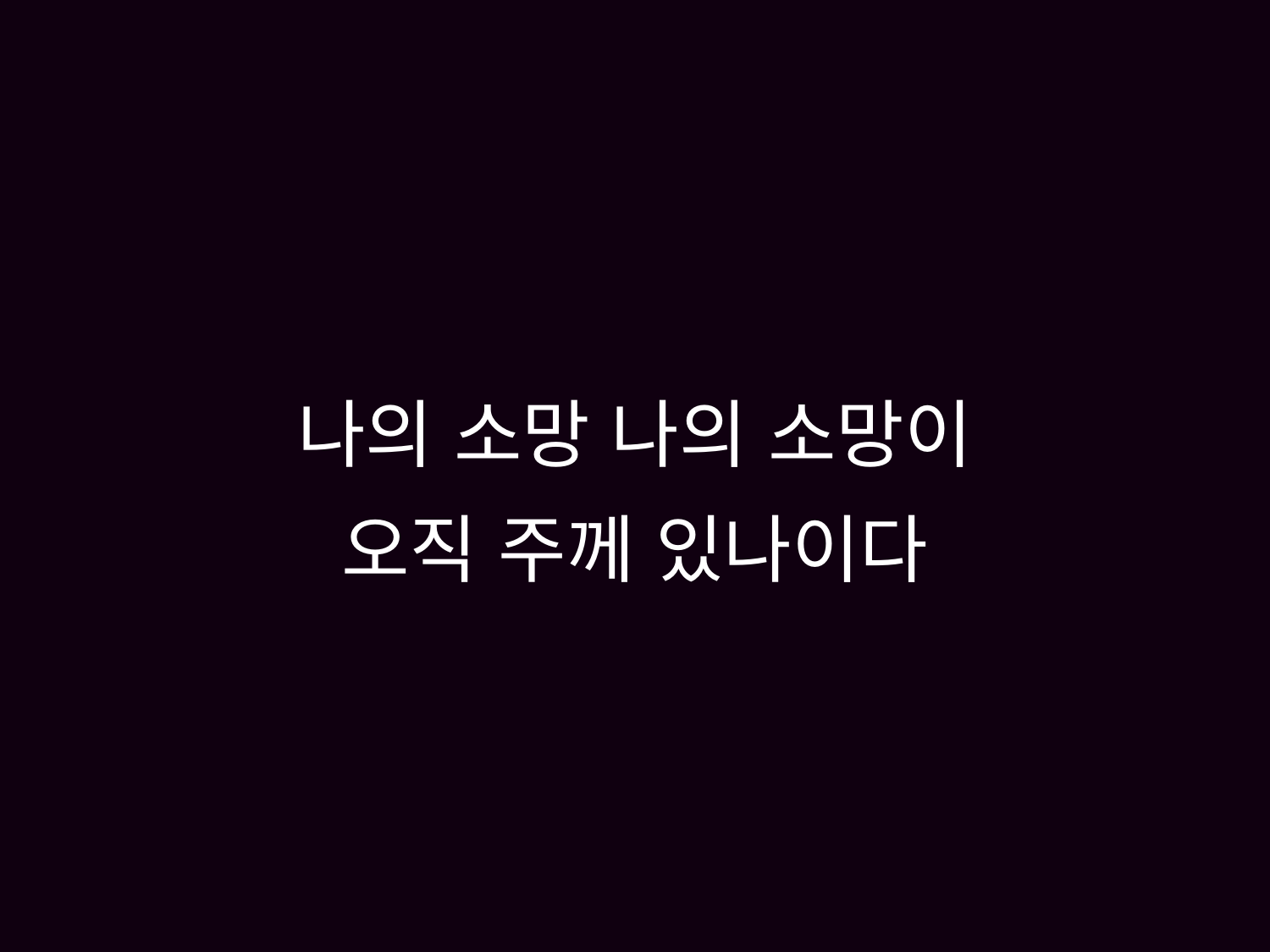

# 나의 소망 나의 소망이 오직 주께 있나이다